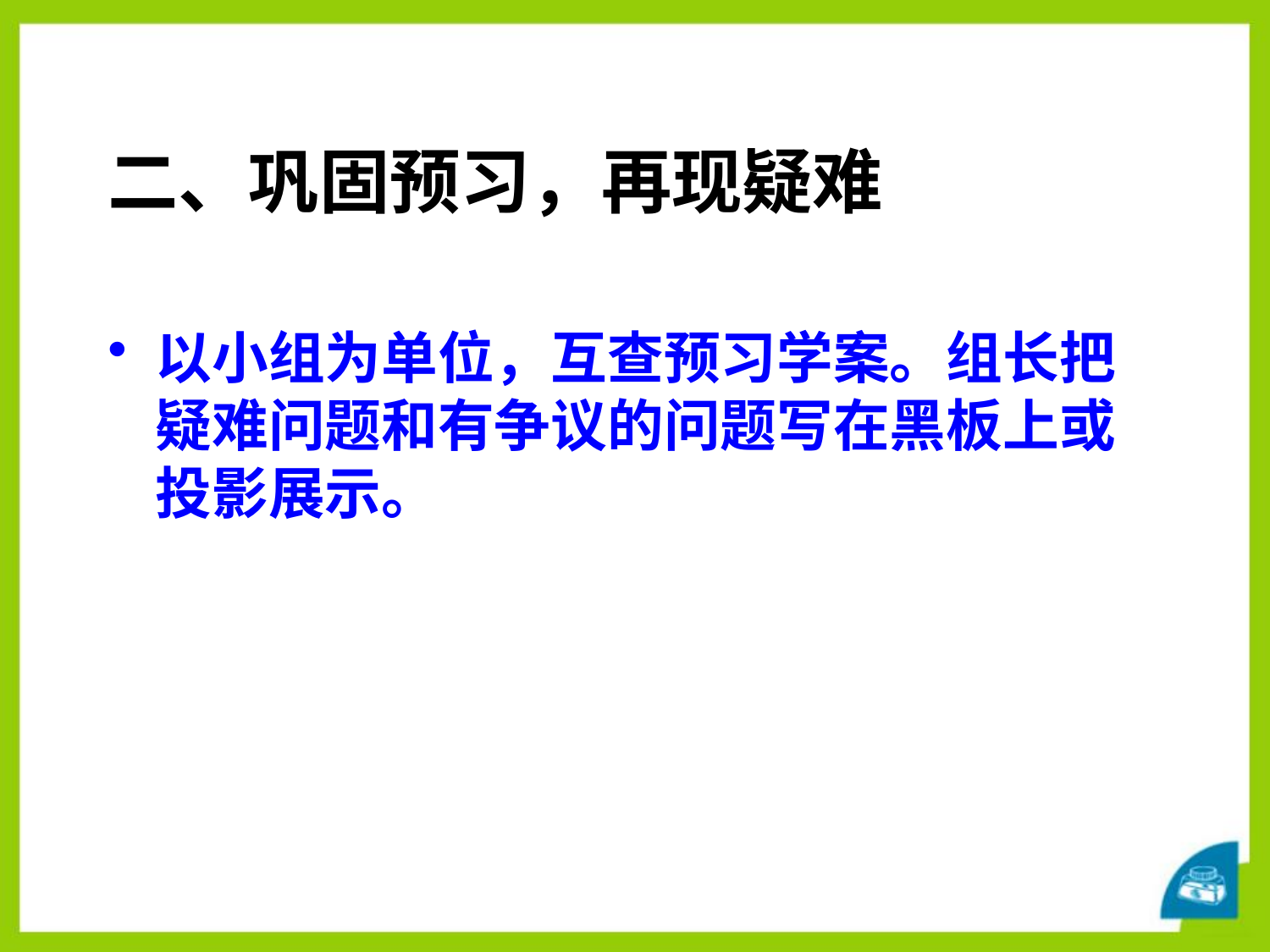

# 二、巩固预习，再现疑难
以小组为单位，互查预习学案。组长把疑难问题和有争议的问题写在黑板上或投影展示。